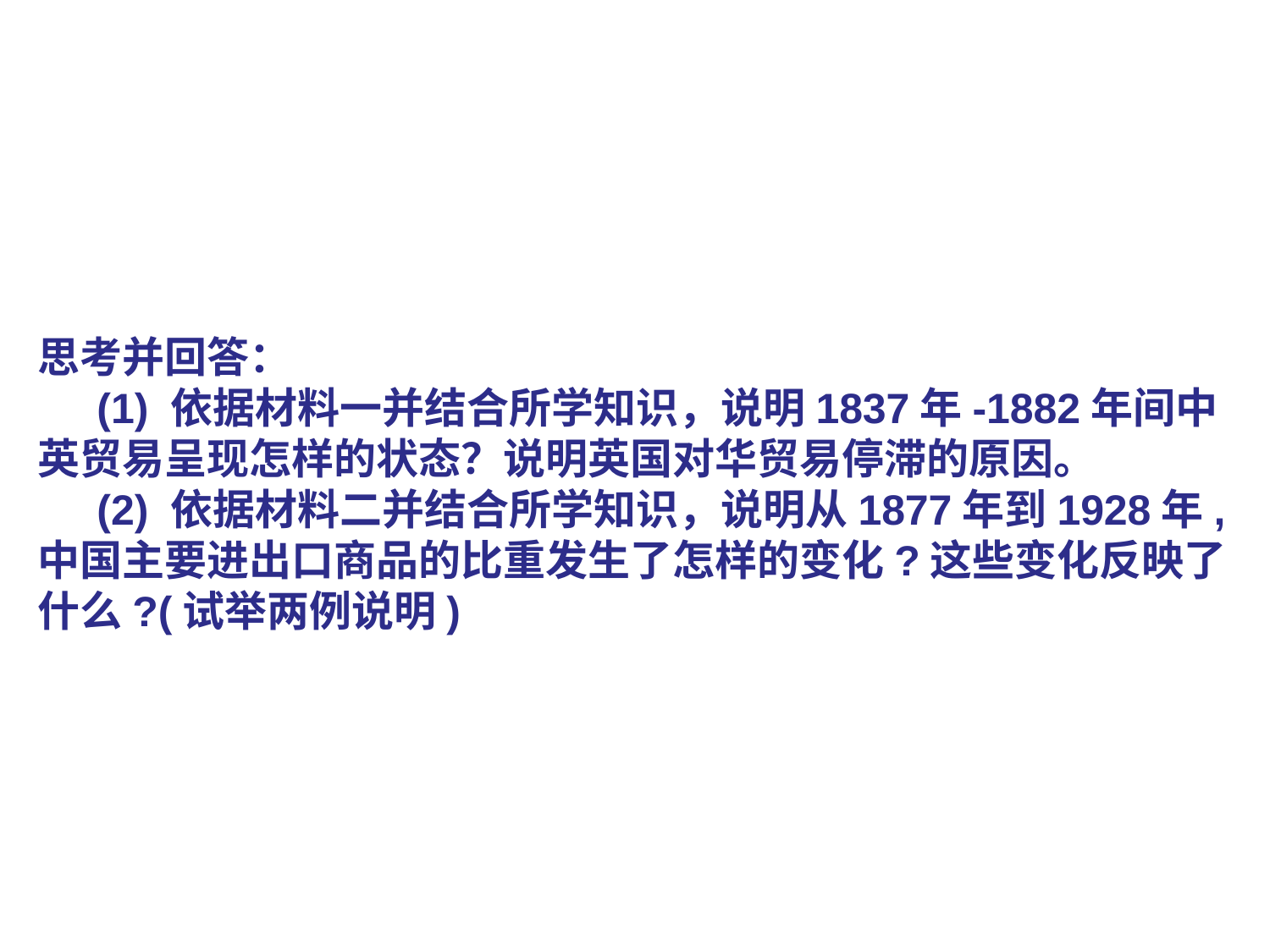

思考并回答：
     (1) 依据材料一并结合所学知识，说明1837年-1882年间中
英贸易呈现怎样的状态？说明英国对华贸易停滞的原因。
     (2) 依据材料二并结合所学知识，说明从1877年到1928年,
中国主要进出口商品的比重发生了怎样的变化?这些变化反映了
什么?(试举两例说明)